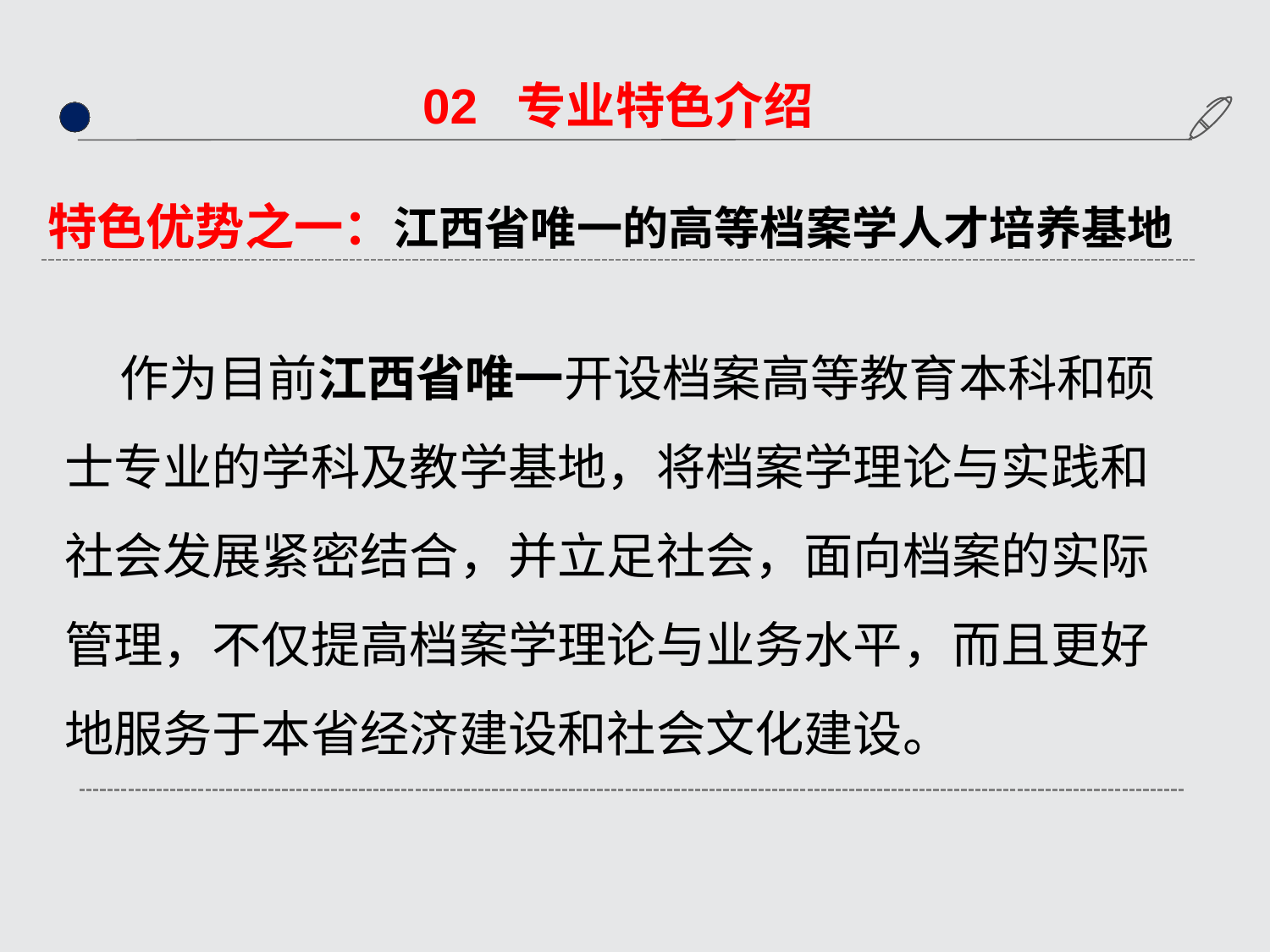

02  专业特色介绍

特色优势之一：江西省唯一的高等档案学人才培养基地

    作为目前江西省唯一开设档案高等教育本科和硕士专业的学科及教学基地，将档案学理论与实践和社会发展紧密结合，并立足社会，面向档案的实际管理，不仅提高档案学理论与业务水平，而且更好地服务于本省经济建设和社会文化建设。